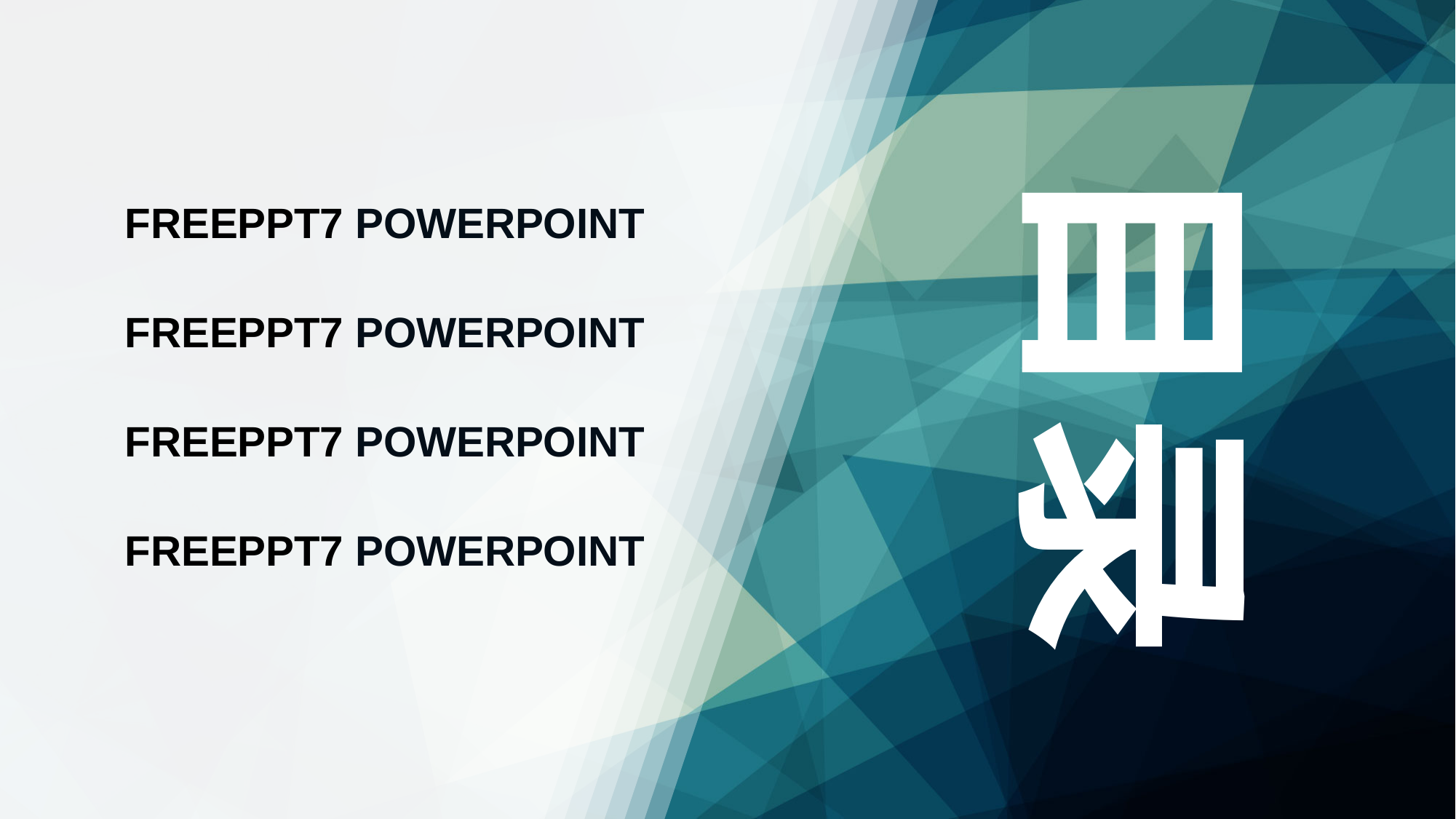

目录
FREEPPT7 POWERPOINT
FREEPPT7 POWERPOINT
FREEPPT7 POWERPOINT
FREEPPT7 POWERPOINT